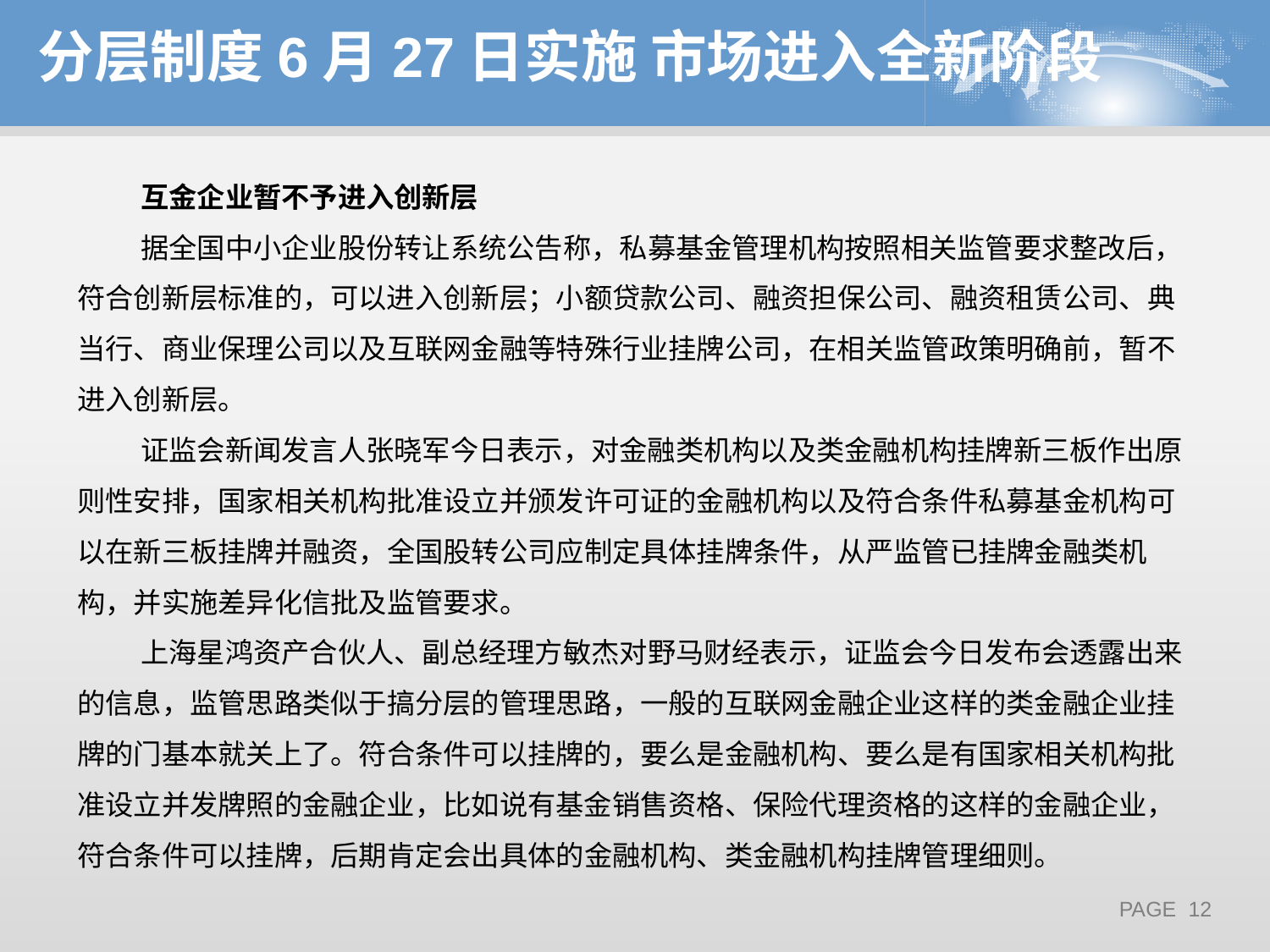

分层制度6月27日实施 市场进入全新阶段
互金企业暂不予进入创新层
据全国中小企业股份转让系统公告称，私募基金管理机构按照相关监管要求整改后，符合创新层标准的，可以进入创新层；小额贷款公司、融资担保公司、融资租赁公司、典当行、商业保理公司以及互联网金融等特殊行业挂牌公司，在相关监管政策明确前，暂不进入创新层。
证监会新闻发言人张晓军今日表示，对金融类机构以及类金融机构挂牌新三板作出原则性安排，国家相关机构批准设立并颁发许可证的金融机构以及符合条件私募基金机构可以在新三板挂牌并融资，全国股转公司应制定具体挂牌条件，从严监管已挂牌金融类机构，并实施差异化信批及监管要求。
上海星鸿资产合伙人、副总经理方敏杰对野马财经表示，证监会今日发布会透露出来的信息，监管思路类似于搞分层的管理思路，一般的互联网金融企业这样的类金融企业挂牌的门基本就关上了。符合条件可以挂牌的，要么是金融机构、要么是有国家相关机构批准设立并发牌照的金融企业，比如说有基金销售资格、保险代理资格的这样的金融企业，符合条件可以挂牌，后期肯定会出具体的金融机构、类金融机构挂牌管理细则。